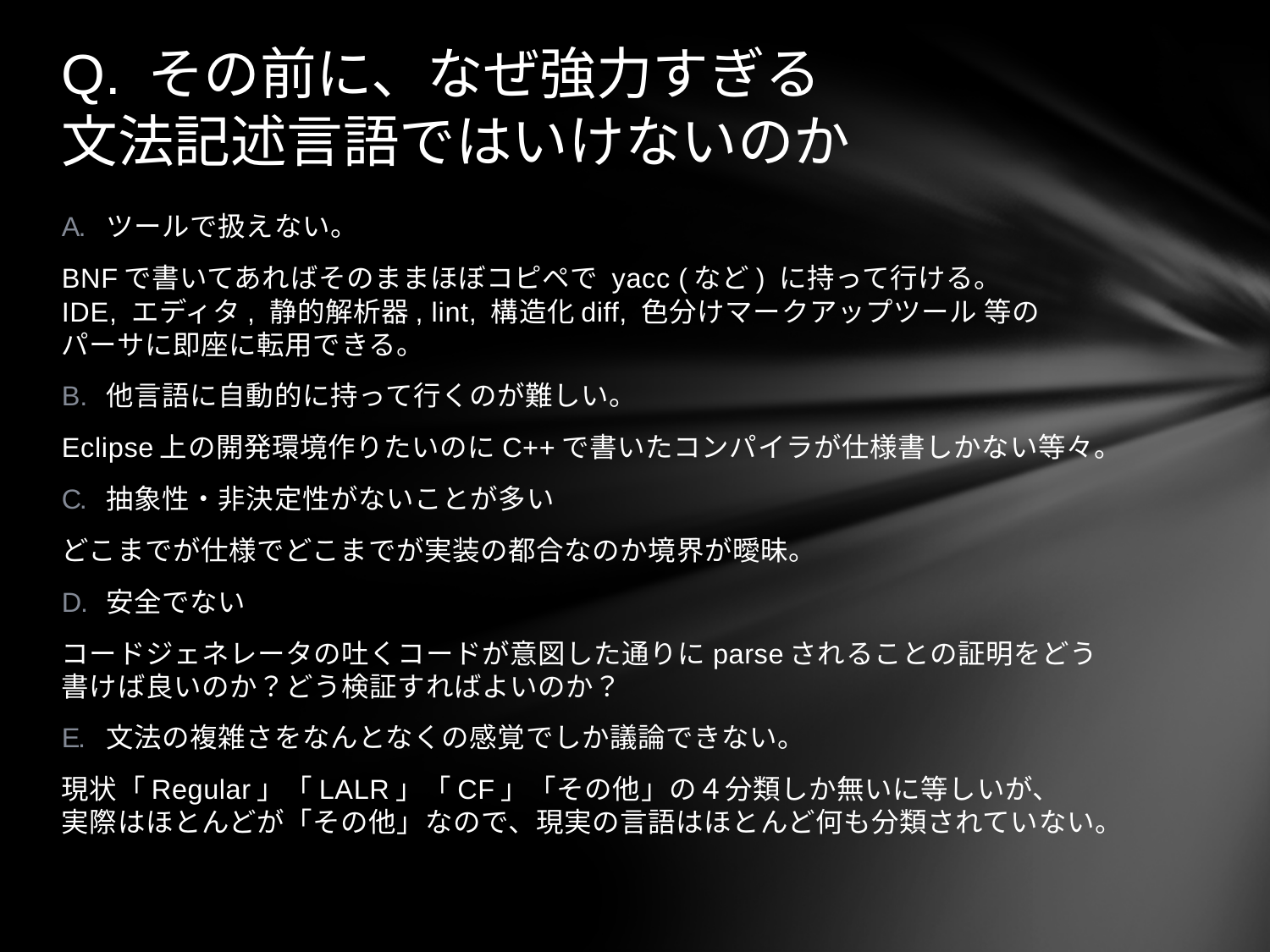

# Q. その前に、なぜ強力すぎる 文法記述言語ではいけないのか
ツールで扱えない。
BNFで書いてあればそのままほぼコピペで yacc (など) に持って行ける。
IDE, エディタ, 静的解析器, lint, 構造化diff, 色分けマークアップツール 等の
パーサに即座に転用できる。
他言語に自動的に持って行くのが難しい。
Eclipse上の開発環境作りたいのにC++で書いたコンパイラが仕様書しかない等々。
抽象性・非決定性がないことが多い
どこまでが仕様でどこまでが実装の都合なのか境界が曖昧。
安全でない
コードジェネレータの吐くコードが意図した通りにparseされることの証明をどう書けば良いのか？どう検証すればよいのか？
文法の複雑さをなんとなくの感覚でしか議論できない。
現状「Regular」「LALR」「CF」「その他」の４分類しか無いに等しいが、
実際はほとんどが「その他」なので、現実の言語はほとんど何も分類されていない。